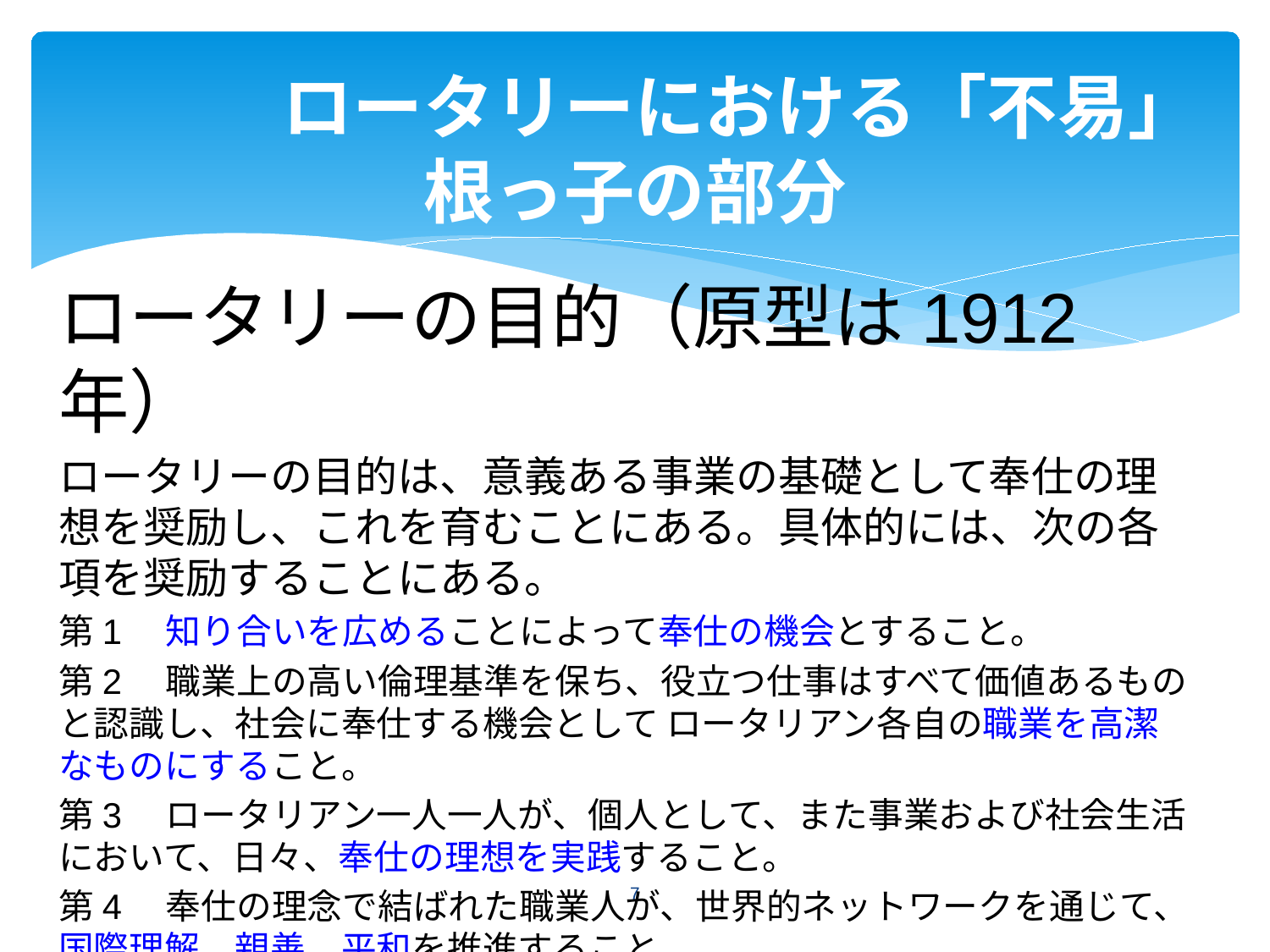

ロータリーにおける「不易」
根っ子の部分
ロータリーの目的（原型は1912年）
ロータリーの目的は、意義ある事業の基礎として奉仕の理想を奨励し、これを育むことにある。具体的には、次の各項を奨励することにある。
第1　知り合いを広めることによって奉仕の機会とすること。
第2　職業上の高い倫理基準を保ち、役立つ仕事はすべて価値あるものと認識し、社会に奉仕する機会として ロータリアン各自の職業を高潔なものにすること。
第3　ロータリアン一人一人が、個人として、また事業および社会生活において、日々、奉仕の理想を実践すること。
第4　奉仕の理念で結ばれた職業人が、世界的ネットワークを通じて、国際理解、親善、平和を推進すること。
7